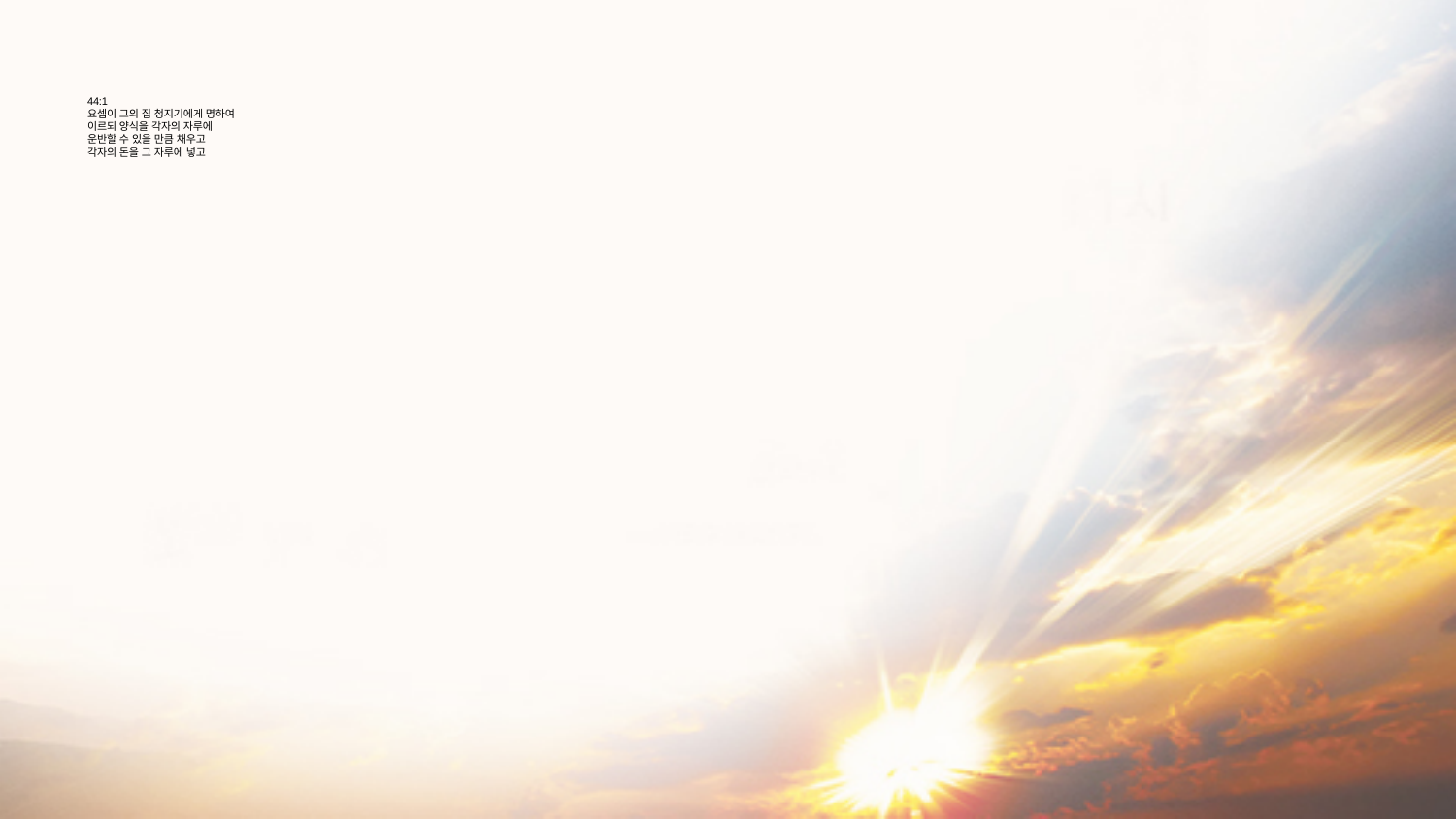

# 44:1 요셉이 그의 집 청지기에게 명하여 이르되 양식을 각자의 자루에 운반할 수 있을 만큼 채우고 각자의 돈을 그 자루에 넣고